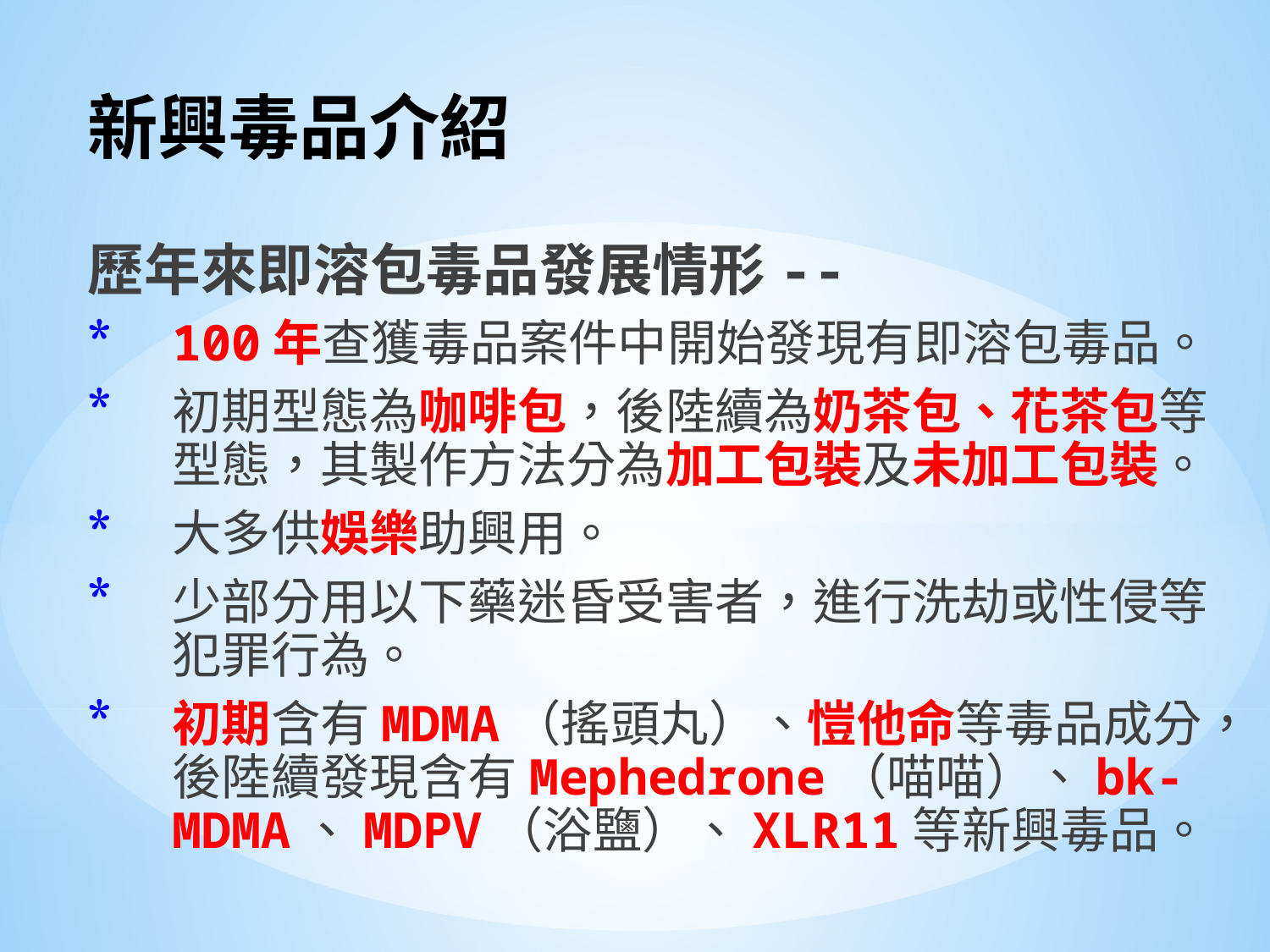

# 新興毒品介紹
歷年來即溶包毒品發展情形--
100年查獲毒品案件中開始發現有即溶包毒品。
初期型態為咖啡包，後陸續為奶茶包、花茶包等型態，其製作方法分為加工包裝及未加工包裝。
大多供娛樂助興用。
少部分用以下藥迷昏受害者，進行洗劫或性侵等犯罪行為。
初期含有MDMA（搖頭丸）、愷他命等毒品成分，後陸續發現含有Mephedrone（喵喵）、bk-MDMA、MDPV（浴鹽）、XLR11等新興毒品。